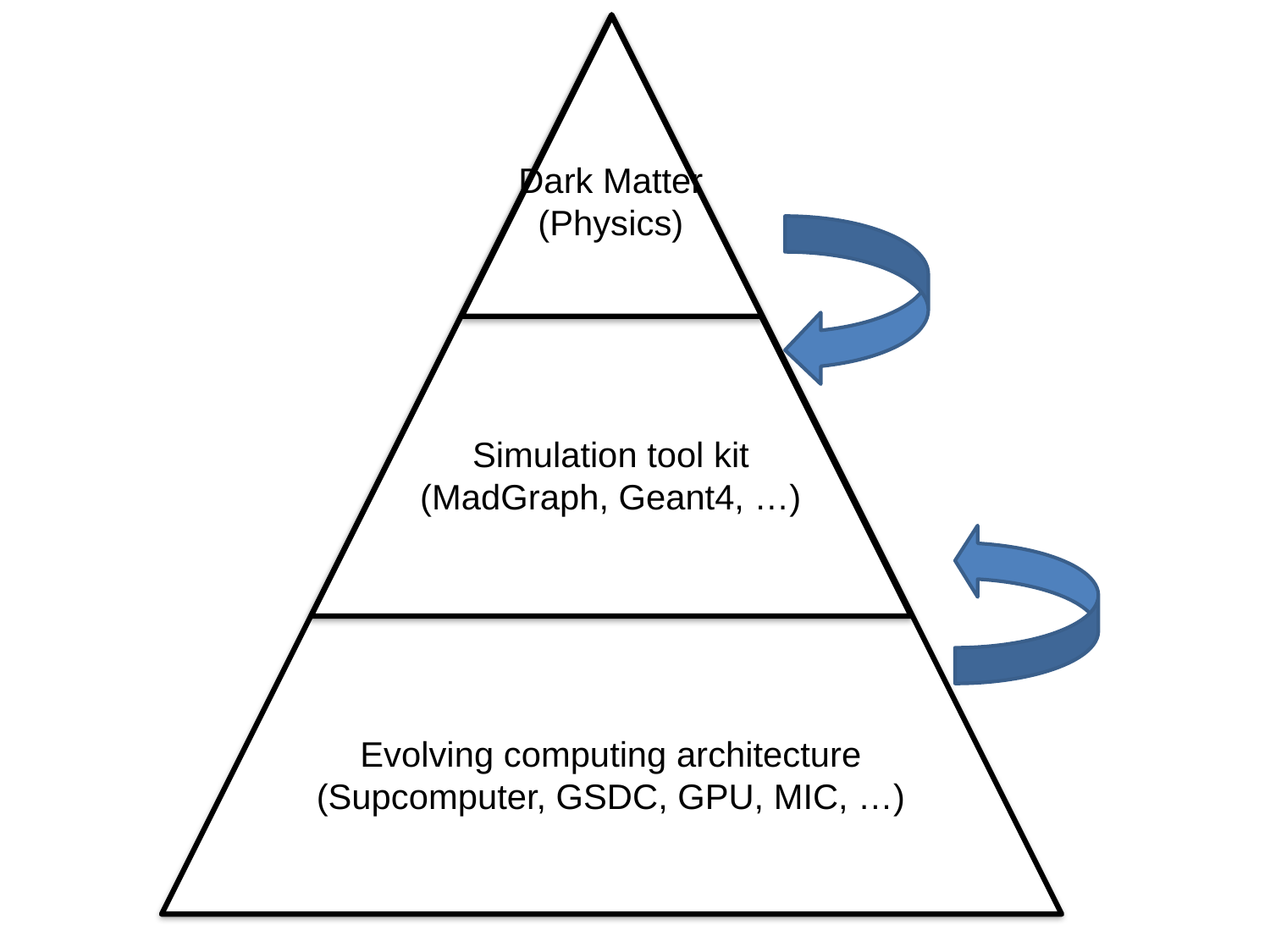

암흑 물질
탐색 연구
(Physics)
Dark Matter
(Physics)

Simulation tool kit
(MadGraph, Geant4, …)

Evolving computing architecture
(Supcomputer, GSDC, GPU, MIC, …)